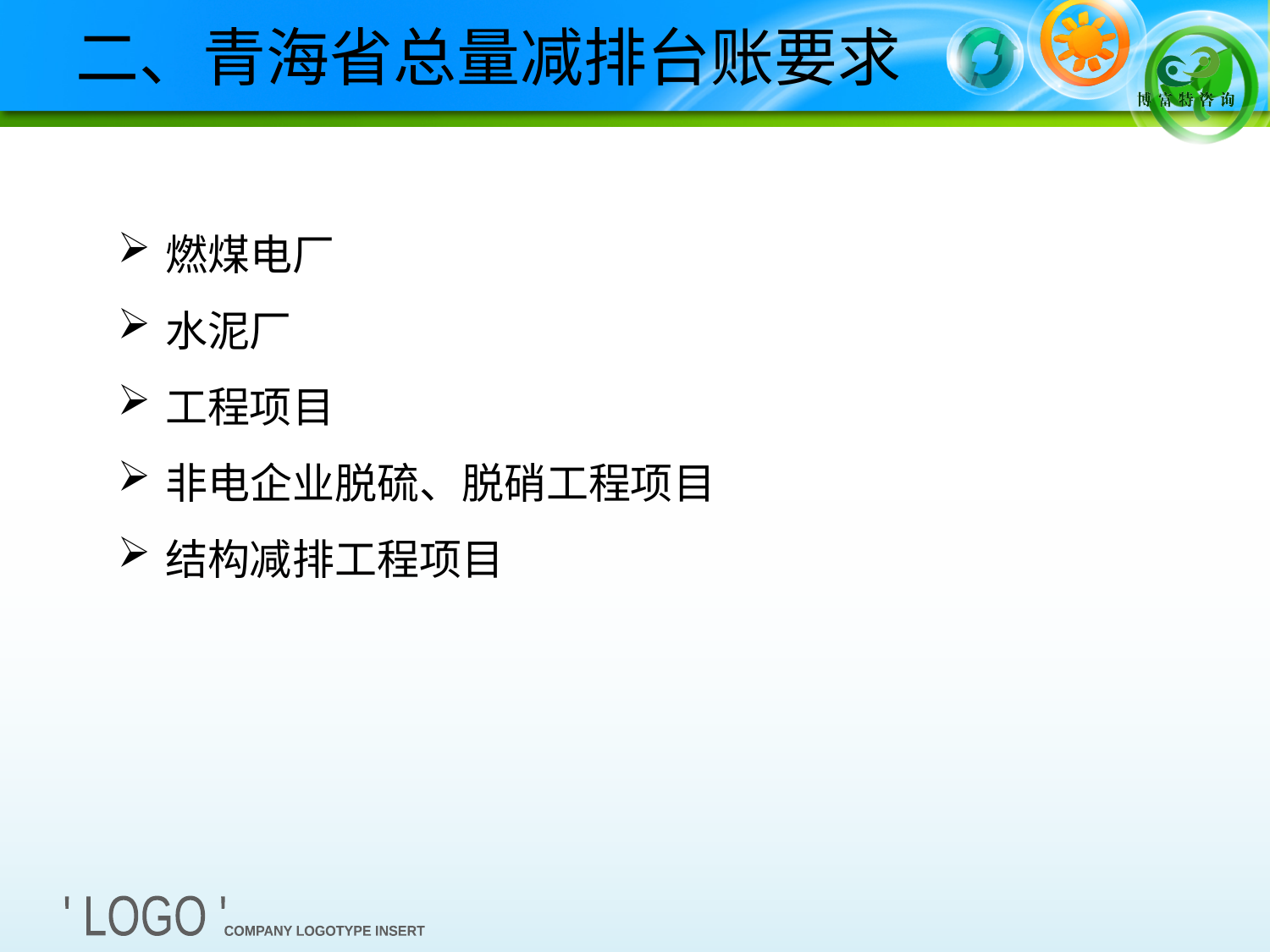

二、青海省总量减排台账要求
燃煤电厂
水泥厂
工程项目
非电企业脱硫、脱硝工程项目
结构减排工程项目